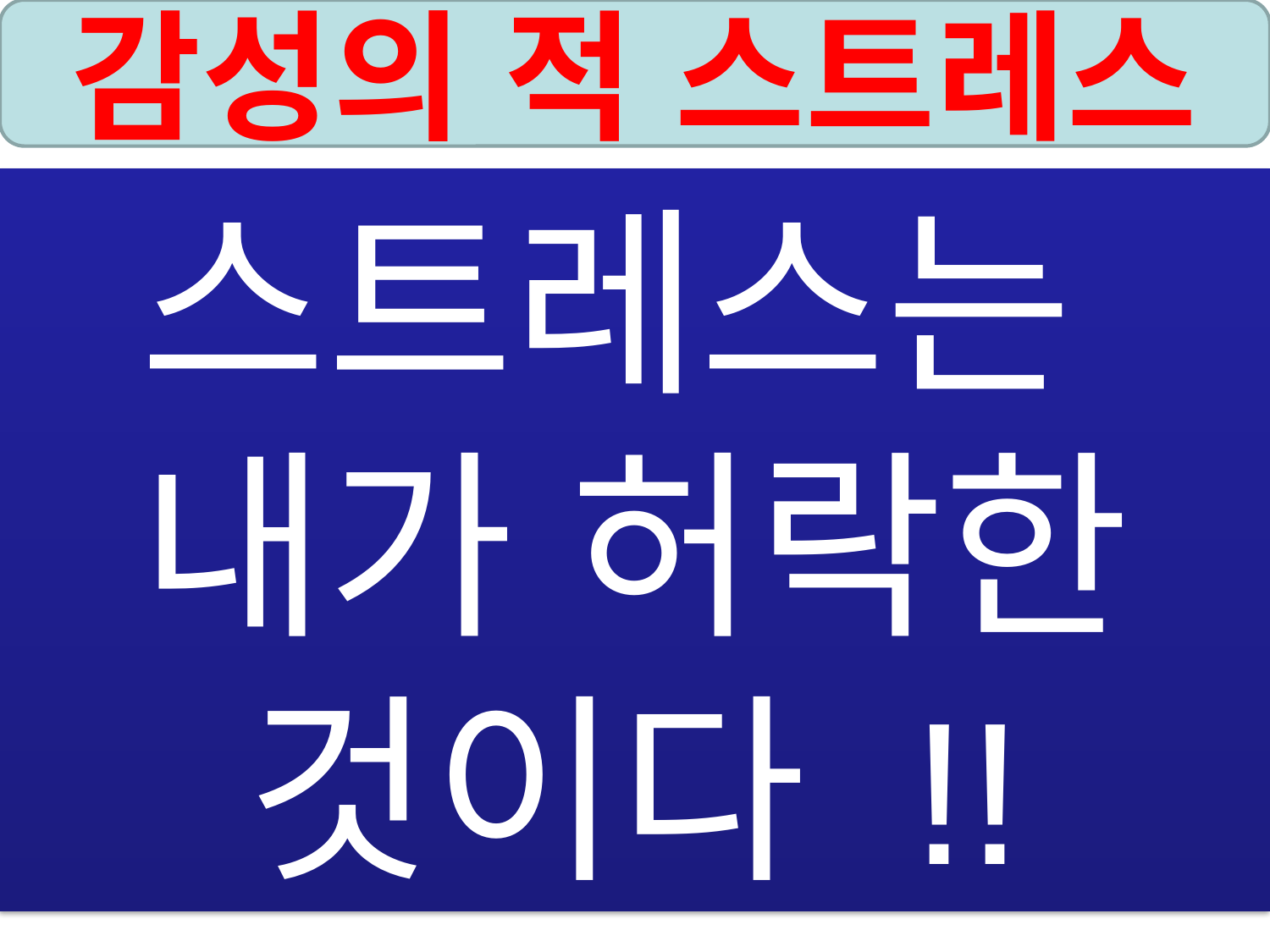

감성의 적 스트레스
스트레스는
내가 허락한 것이다 !!
스트레스는 누가 주는가?